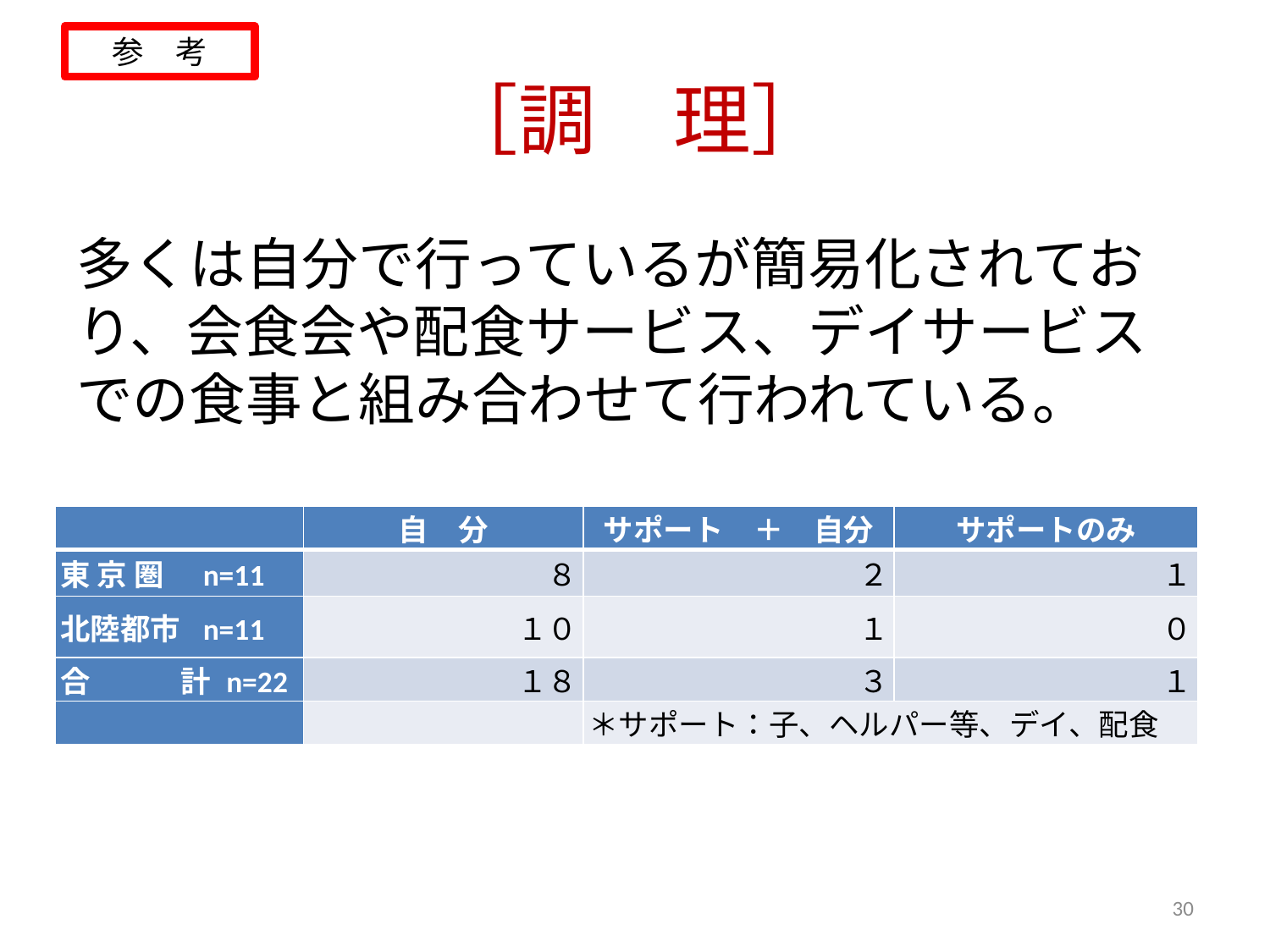

参　考
# ［調　理］
多くは自分で行っているが簡易化されており、会食会や配食サービス、デイサービスでの食事と組み合わせて行われている。

|  | 自　分 | サポート　＋　自分 | サポートのみ |
| --- | --- | --- | --- |
| 東 京 圏　n=11 | ８ | ２ | １ |
| 北陸都市 n=11 | １０ | １ | ０ |
| 合　　　計 n=22 | １８ | ３ | １ |
|  |  | ＊サポート：子、ヘルパー等、デイ、配食 |  |
30